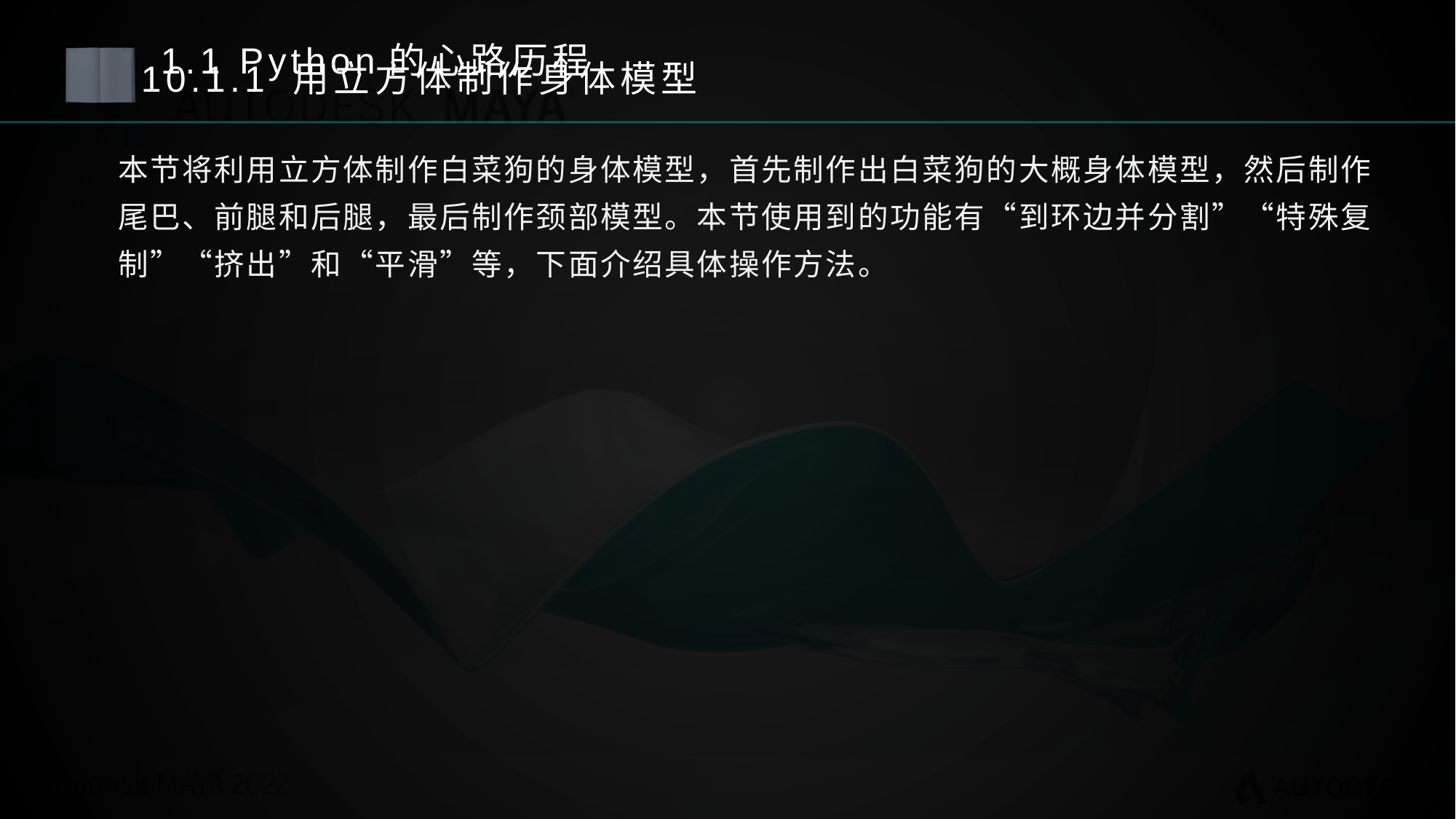

1.1 Python的心路历程
10.1.1 用立方体制作身体模型
本节将利用立方体制作白菜狗的身体模型，首先制作出白菜狗的大概身体模型，然后制作尾巴、前腿和后腿，最后制作颈部模型。本节使用到的功能有“到环边并分割”“特殊复制”“挤出”和“平滑”等，下面介绍具体操作方法。